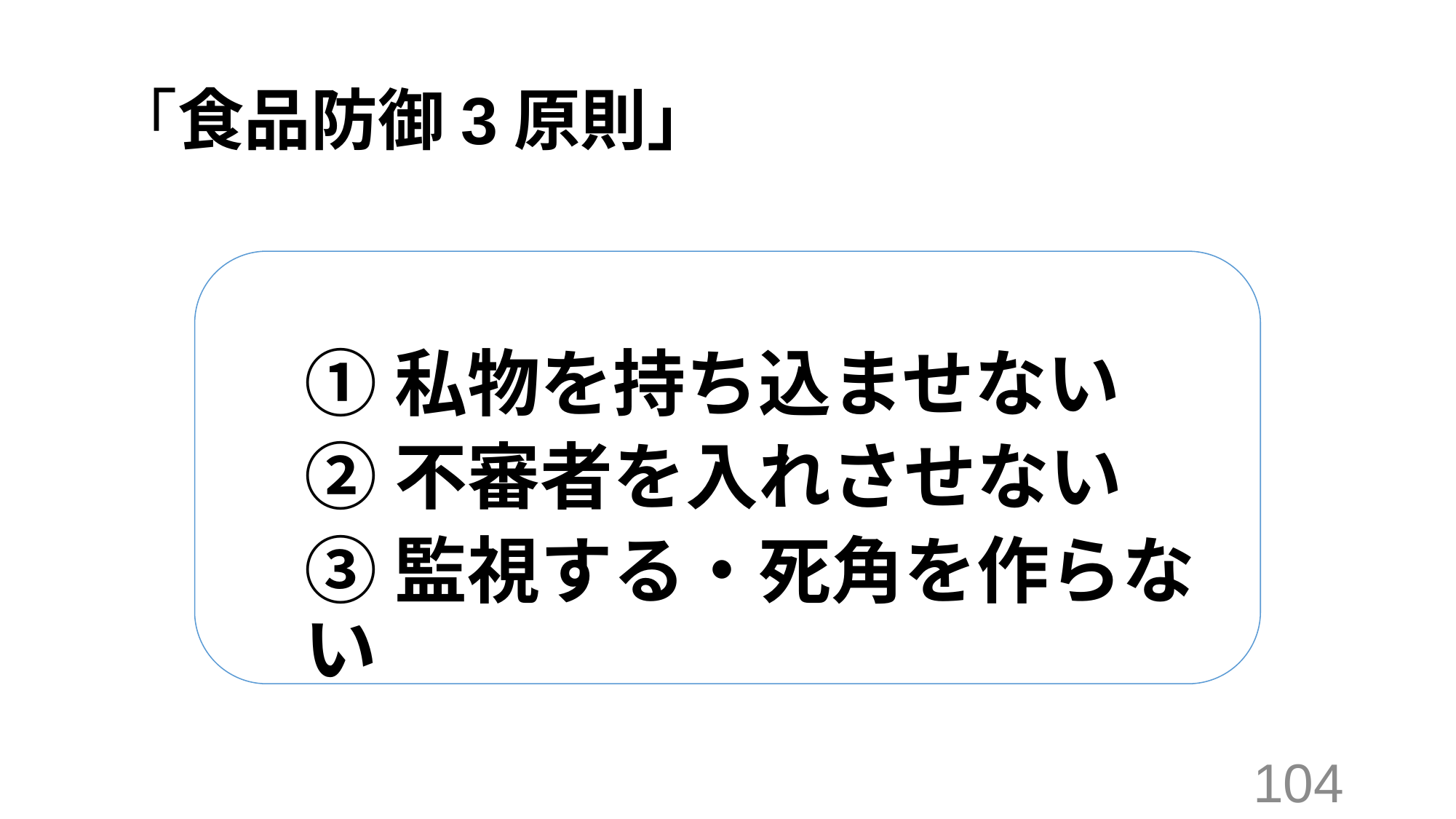

# 「食品防御3原則」

①私物を持ち込ませない
②不審者を入れさせない
③監視する・死角を作らない

104